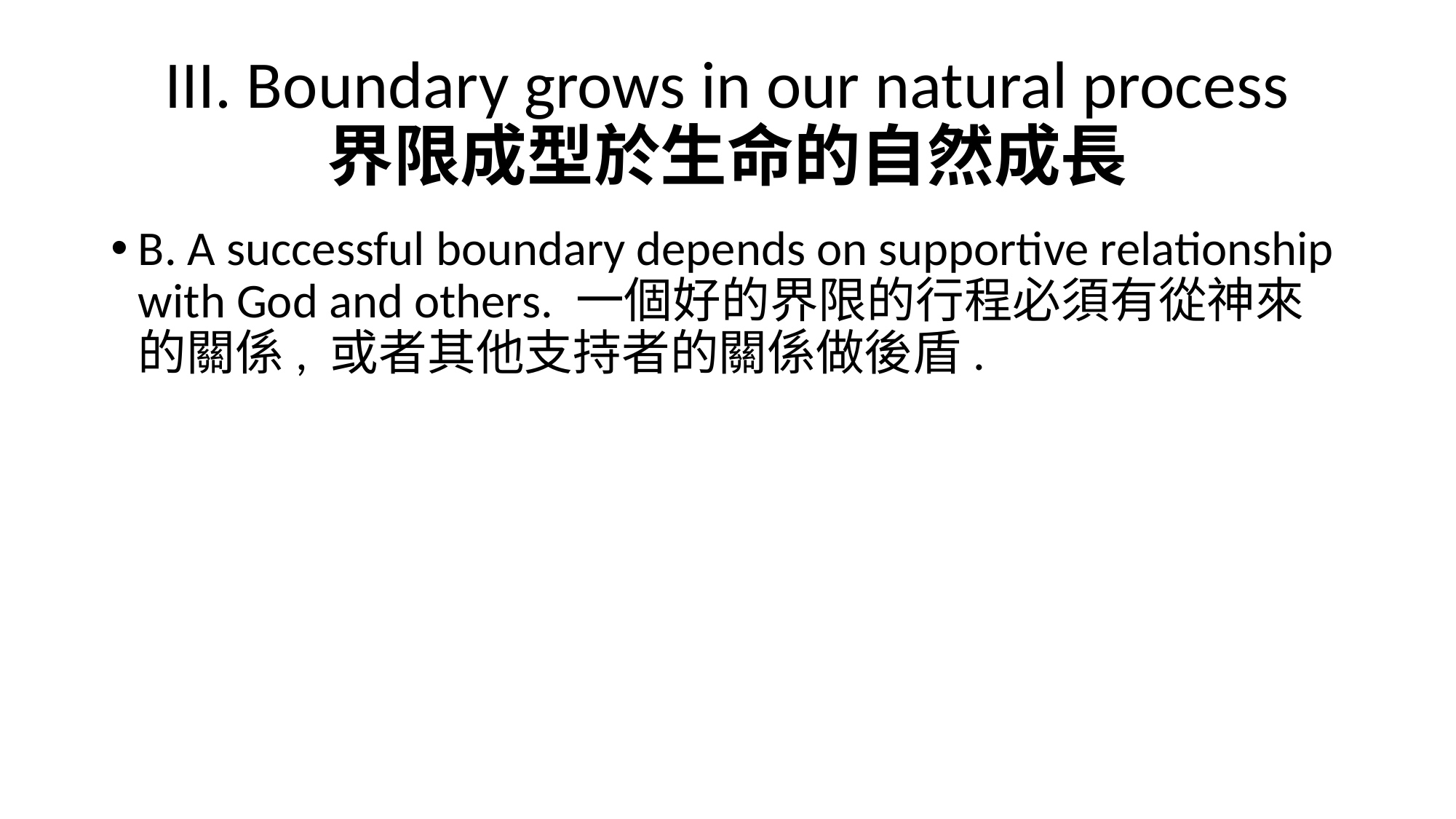

# III. Boundary grows in our natural process 界限成型於生命的自然成長
B. A successful boundary depends on supportive relationship with God and others. 一個好的界限的行程必須有從神來的關係, 或者其他支持者的關係做後盾.